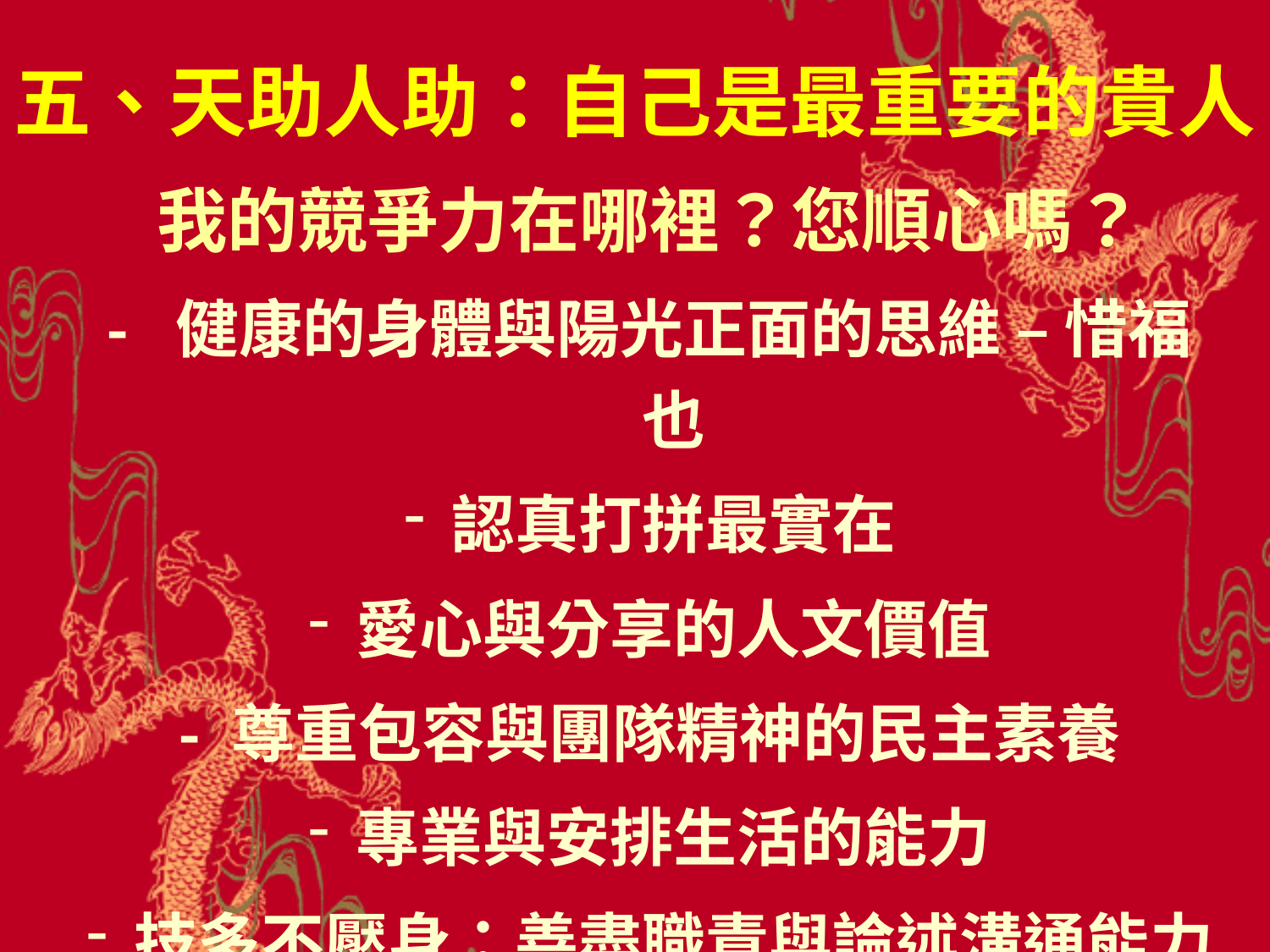

# 五、天助人助：自己是最重要的貴人
我的競爭力在哪裡？您順心嗎？
-  健康的身體與陽光正面的思維 – 惜福也
認真打拼最實在
愛心與分享的人文價值
- 尊重包容與團隊精神的民主素養
專業與安排生活的能力
技多不壓身：善盡職責與論述溝通能力